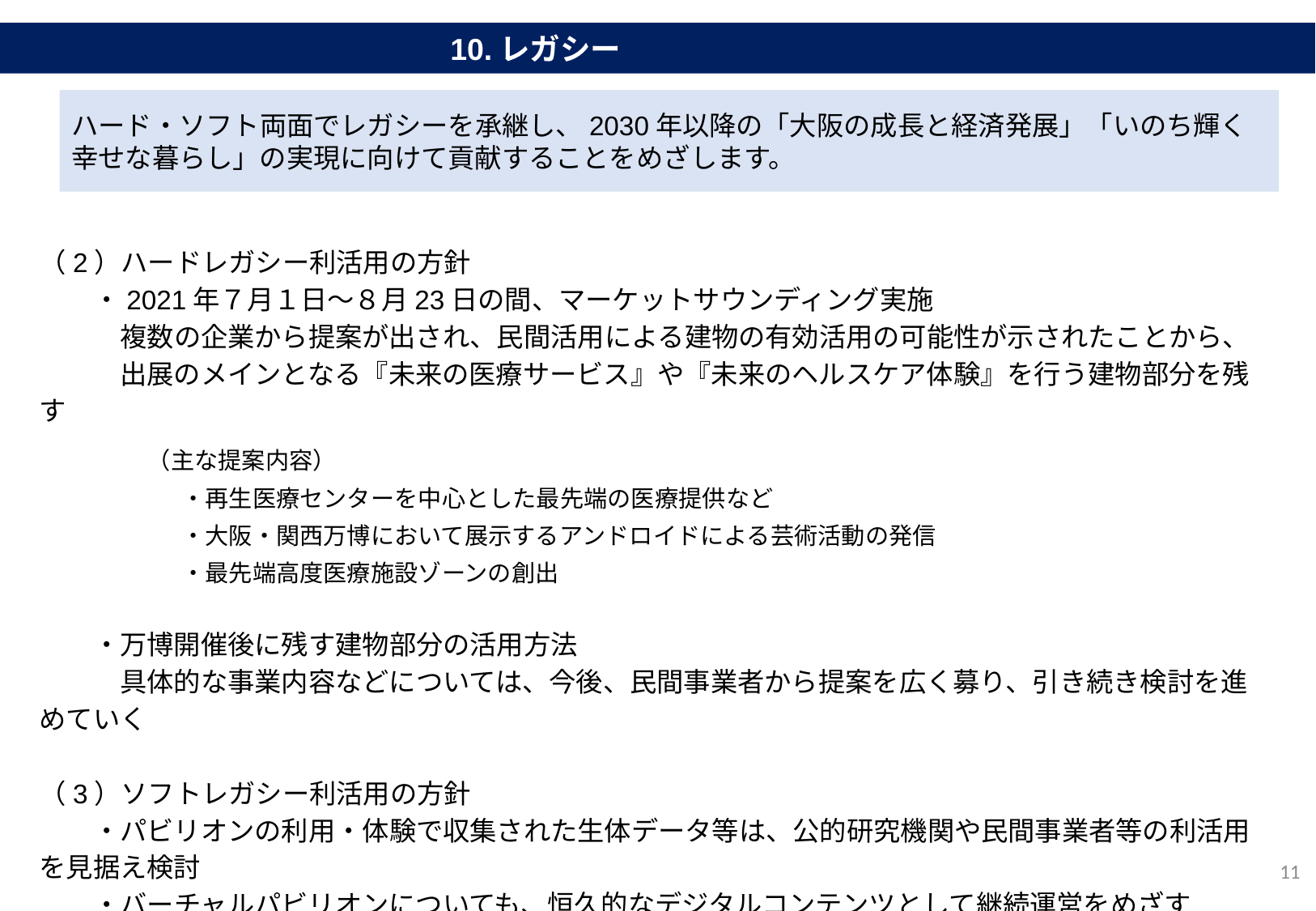

10.レガシー
ハード・ソフト両面でレガシーを承継し、2030年以降の「大阪の成長と経済発展」「いのち輝く幸せな暮らし」の実現に向けて貢献することをめざします。
（2）ハードレガシー利活用の方針
　　・2021年７月１日～８月23日の間、マーケットサウンディング実施
　　　複数の企業から提案が出され、民間活用による建物の有効活用の可能性が示されたことから、
　　　出展のメインとなる『未来の医療サービス』や『未来のヘルスケア体験』を行う建物部分を残す
　　　　（主な提案内容）
　　　　　　・再生医療センターを中心とした最先端の医療提供など
　　　　　　・大阪・関西万博において展示するアンドロイドによる芸術活動の発信
　　　　　　・最先端高度医療施設ゾーンの創出

　　・万博開催後に残す建物部分の活用方法
　　　具体的な事業内容などについては、今後、民間事業者から提案を広く募り、引き続き検討を進めていく

（3）ソフトレガシー利活用の方針
　　・パビリオンの利用・体験で収集された生体データ等は、公的研究機関や民間事業者等の利活用を見据え検討
　　・バーチャルパビリオンについても、恒久的なデジタルコンテンツとして継続運営をめざす
11